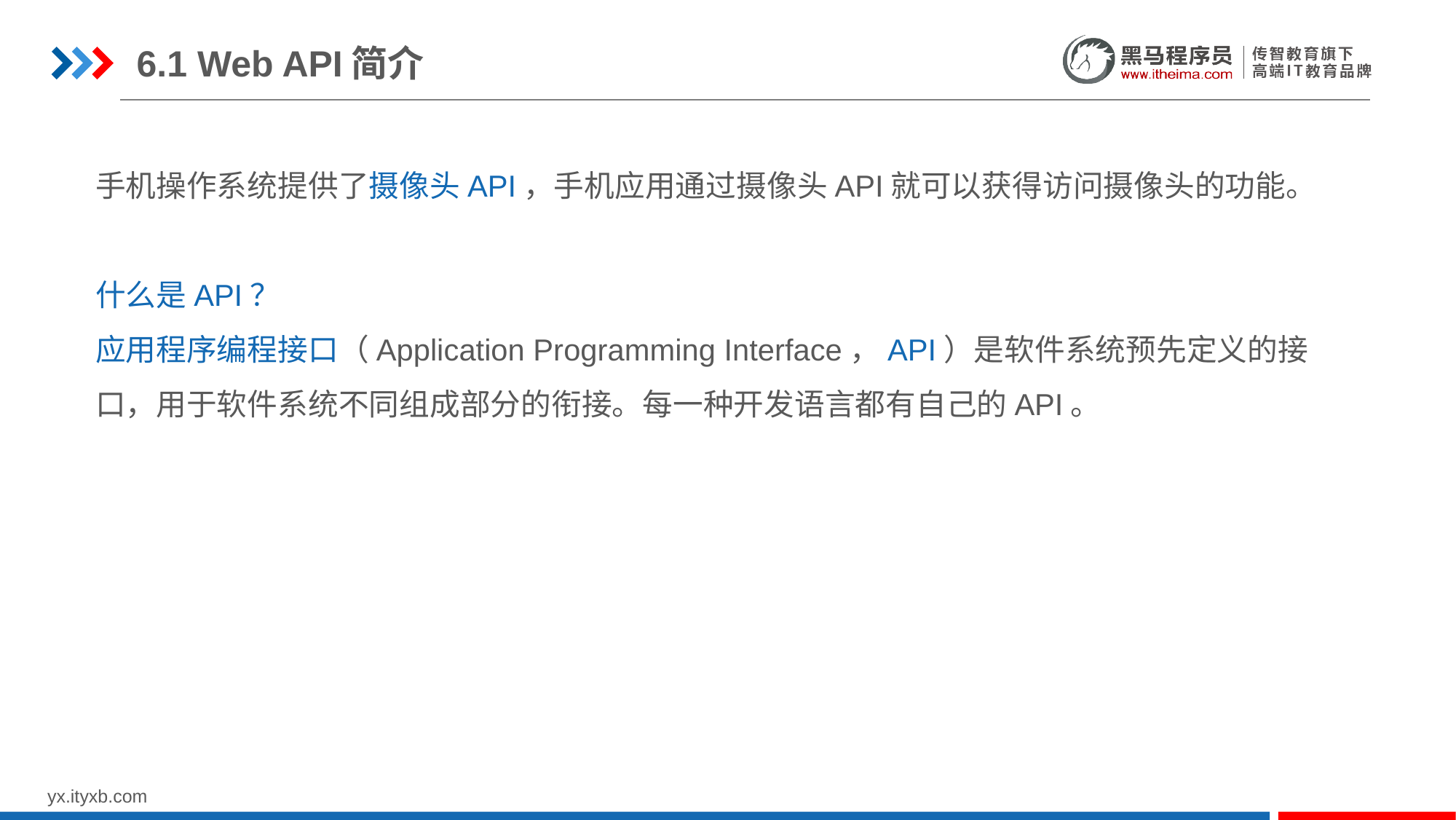

6.1 Web API简介
手机操作系统提供了摄像头API，手机应用通过摄像头API就可以获得访问摄像头的功能。

什么是API？
应用程序编程接口（Application Programming Interface，API）是软件系统预先定义的接口，用于软件系统不同组成部分的衔接。每一种开发语言都有自己的API。